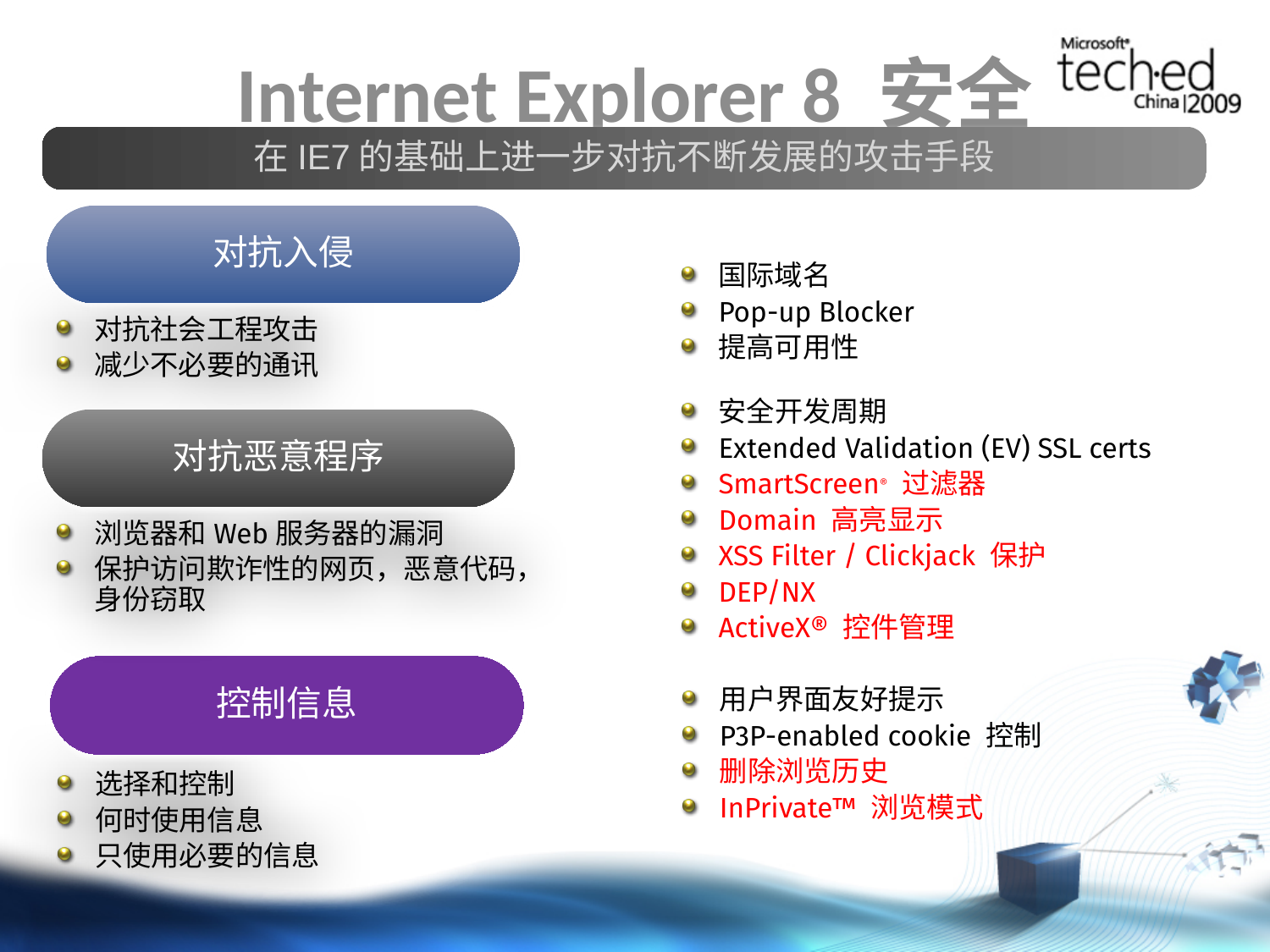

# Internet Explorer 8 安全

在IE7的基础上进一步对抗不断发展的攻击手段
对抗社会工程攻击
减少不必要的通讯
对抗入侵
国际域名
Pop-up Blocker
提高可用性
安全开发周期
Extended Validation (EV) SSL certs
SmartScreen® 过滤器
Domain 高亮显示
XSS Filter / Clickjack 保护
DEP/NX
ActiveX® 控件管理
浏览器和Web服务器的漏洞
保护访问欺诈性的网页，恶意代码，
身份窃取
对抗恶意程序
选择和控制
何时使用信息
只使用必要的信息
控制信息
用户界面友好提示
P3P-enabled cookie 控制
删除浏览历史
InPrivate™ 浏览模式